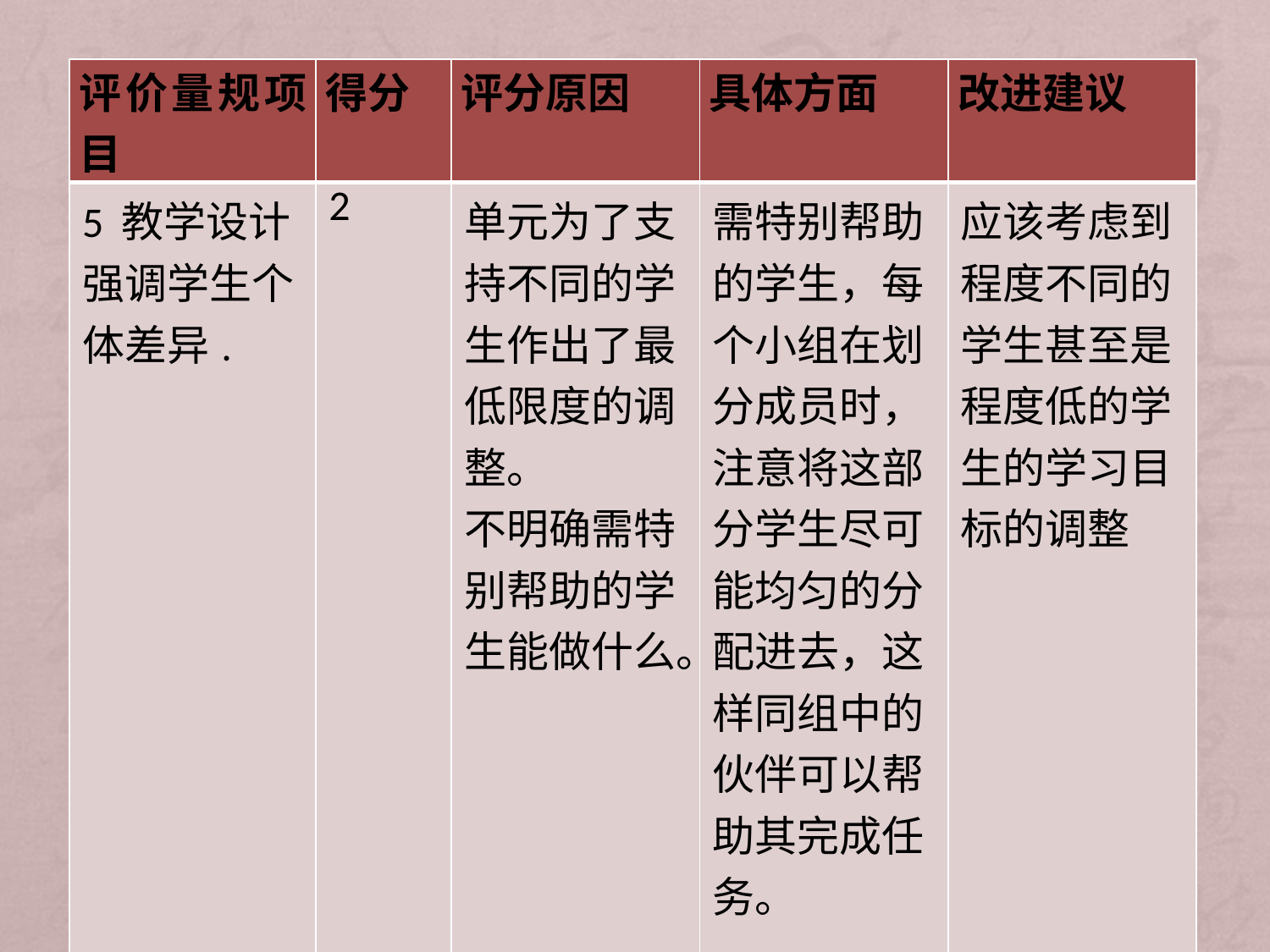

#
| 评价量规项目 | 得分 | 评分原因 | 具体方面 | 改进建议 |
| --- | --- | --- | --- | --- |
| 5 教学设计强调学生个体差异. | 2 | 单元为了支持不同的学生作出了最低限度的调整。 不明确需特别帮助的学生能做什么。 | 需特别帮助的学生，每个小组在划分成员时，注意将这部分学生尽可能均匀的分配进去，这样同组中的伙伴可以帮助其完成任务。 | 应该考虑到程度不同的学生甚至是程度低的学生的学习目标的调整 |